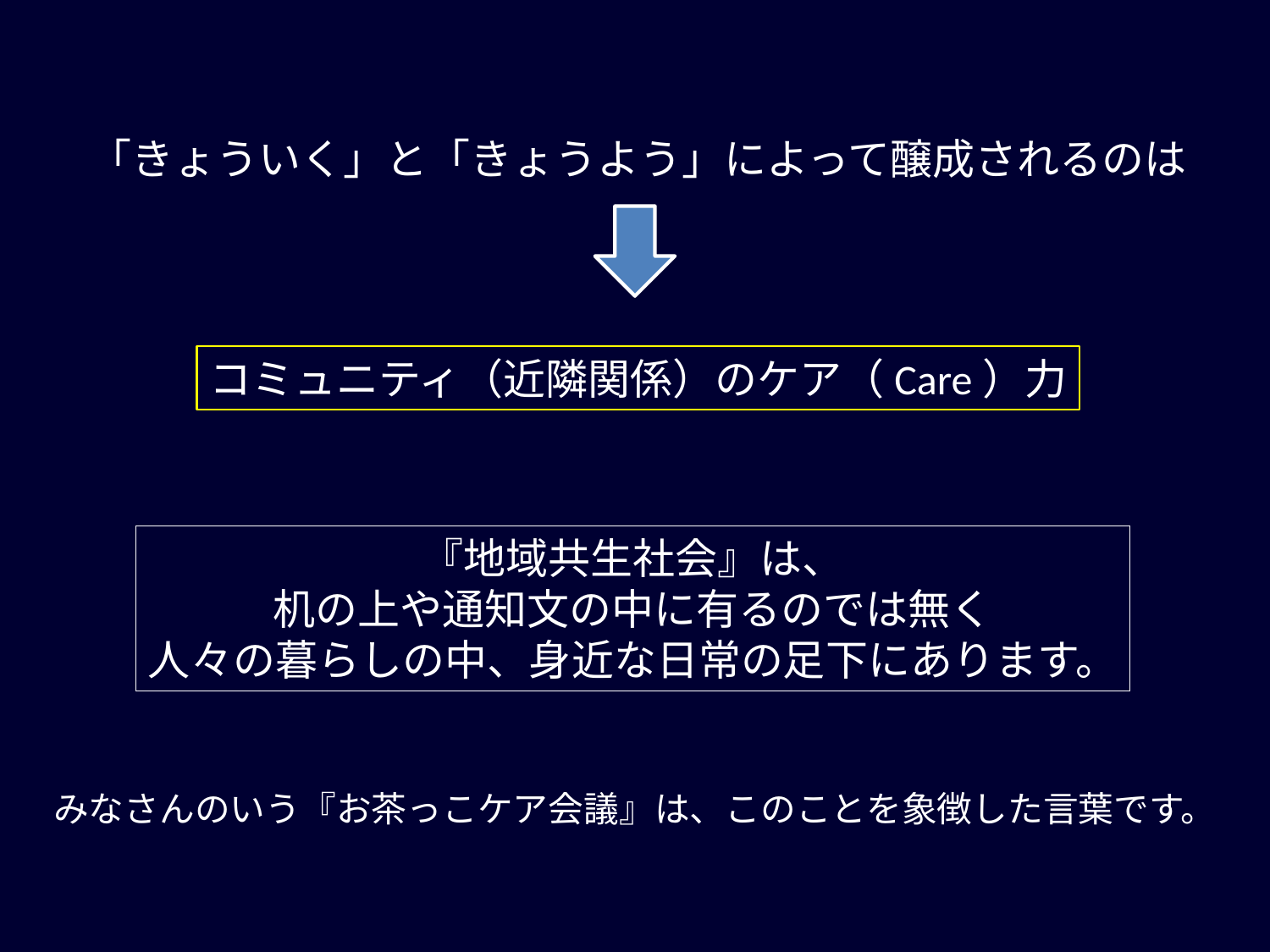

「きょういく」と「きょうよう」によって醸成されるのは

コミュニティ（近隣関係）のケア（Care）力
『地域共生社会』は、
机の上や通知文の中に有るのでは無く
人々の暮らしの中、身近な日常の足下にあります。

みなさんのいう『お茶っこケア会議』は、このことを象徴した言葉です。